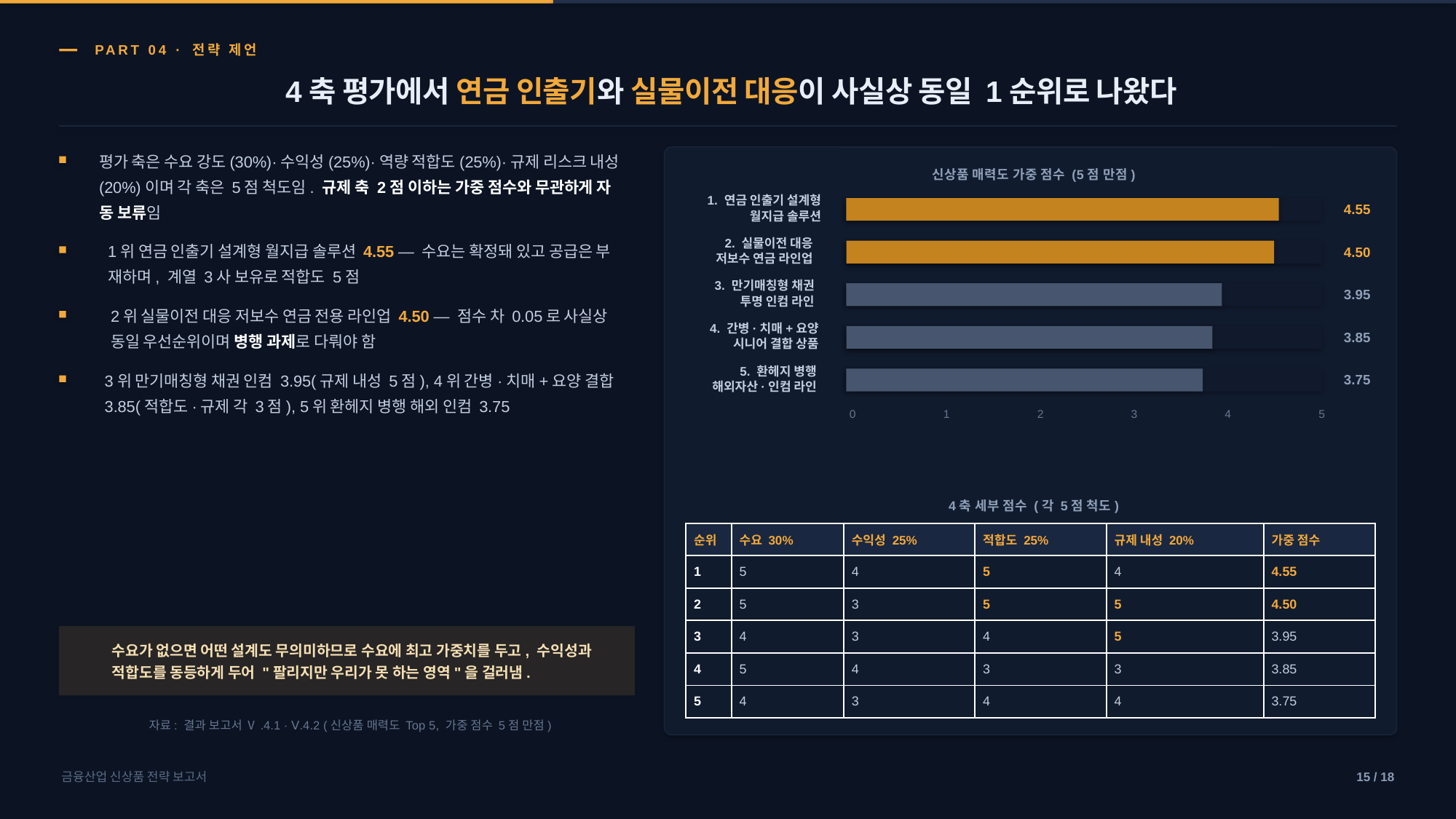

PART 04 · 전략 제언

4축 평가에서 연금 인출기와 실물이전 대응이 사실상 동일 1순위로 나왔다

평가 축은 수요 강도(30%)·수익성(25%)·역량 적합도(25%)·규제 리스크 내성
(20%)이며 각 축은 5점 척도임. 규제 축 2점 이하는 가중 점수와 무관하게 자
동 보류임

신상품 매력도 가중 점수 (5점 만점)
1. 연금 인출기 설계형
월지급 솔루션

4.55
2. 실물이전 대응
저보수 연금 라인업
1위 연금 인출기 설계형 월지급 솔루션 4.55 — 수요는 확정돼 있고 공급은 부
재하며, 계열 3사 보유로 적합도 5점

4.50

3. 만기매칭형 채권
투명 인컴 라인

3.95
2위 실물이전 대응 저보수 연금 전용 라인업 4.50 — 점수 차 0.05로 사실상
동일 우선순위이며 병행 과제로 다뤄야 함

4. 간병·치매+요양
시니어 결합 상품

3.85
5. 환헤지 병행
해외자산·인컴 라인
3위 만기매칭형 채권 인컴 3.95(규제 내성 5점), 4위 간병·치매+요양 결합
3.85(적합도·규제 각 3점), 5위 환헤지 병행 해외 인컴 3.75

3.75

0
1
2
3
4
5
4축 세부 점수 (각 5점 척도)
| 순위 | 수요 30% | 수익성 25% | 적합도 25% | 규제 내성 20% | 가중 점수 |
| --- | --- | --- | --- | --- | --- |
| 1 | 5 | 4 | 5 | 4 | 4.55 |
| 2 | 5 | 3 | 5 | 5 | 4.50 |
| 3 | 4 | 3 | 4 | 5 | 3.95 |
| 4 | 5 | 4 | 3 | 3 | 3.85 |
| 5 | 4 | 3 | 4 | 4 | 3.75 |

수요가 없으면 어떤 설계도 무의미하므로 수요에 최고 가중치를 두고, 수익성과
적합도를 동등하게 두어 "팔리지만 우리가 못 하는 영역"을 걸러냄.
자료: 결과 보고서 Ⅴ.4.1 · Ⅴ.4.2 (신상품 매력도 Top 5, 가중 점수 5점 만점)
금융산업 신상품 전략 보고서
15 / 18